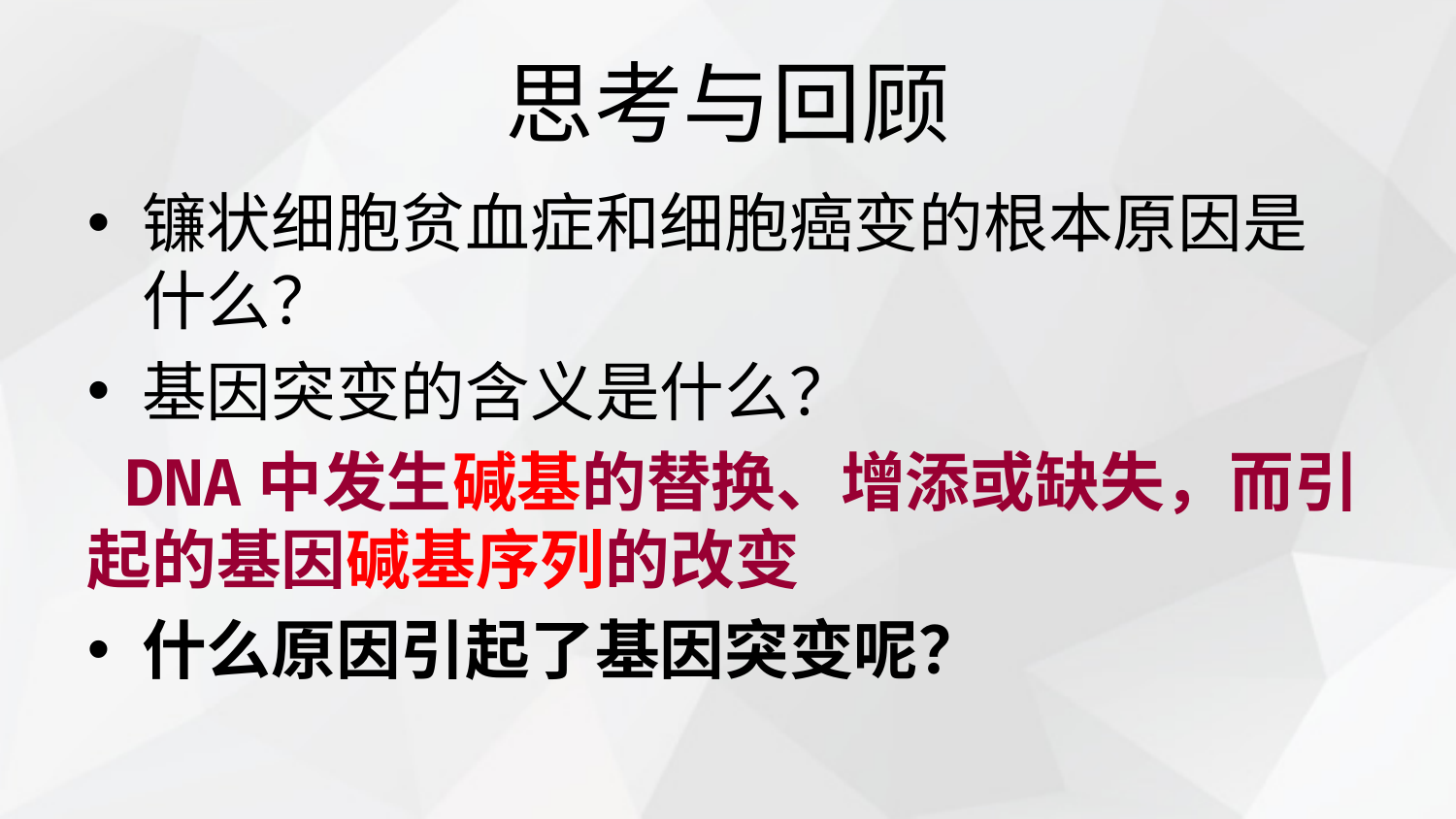

# 思考与回顾
镰状细胞贫血症和细胞癌变的根本原因是什么？
基因突变的含义是什么？
 DNA中发生碱基的替换、增添或缺失，而引起的基因碱基序列的改变
什么原因引起了基因突变呢？